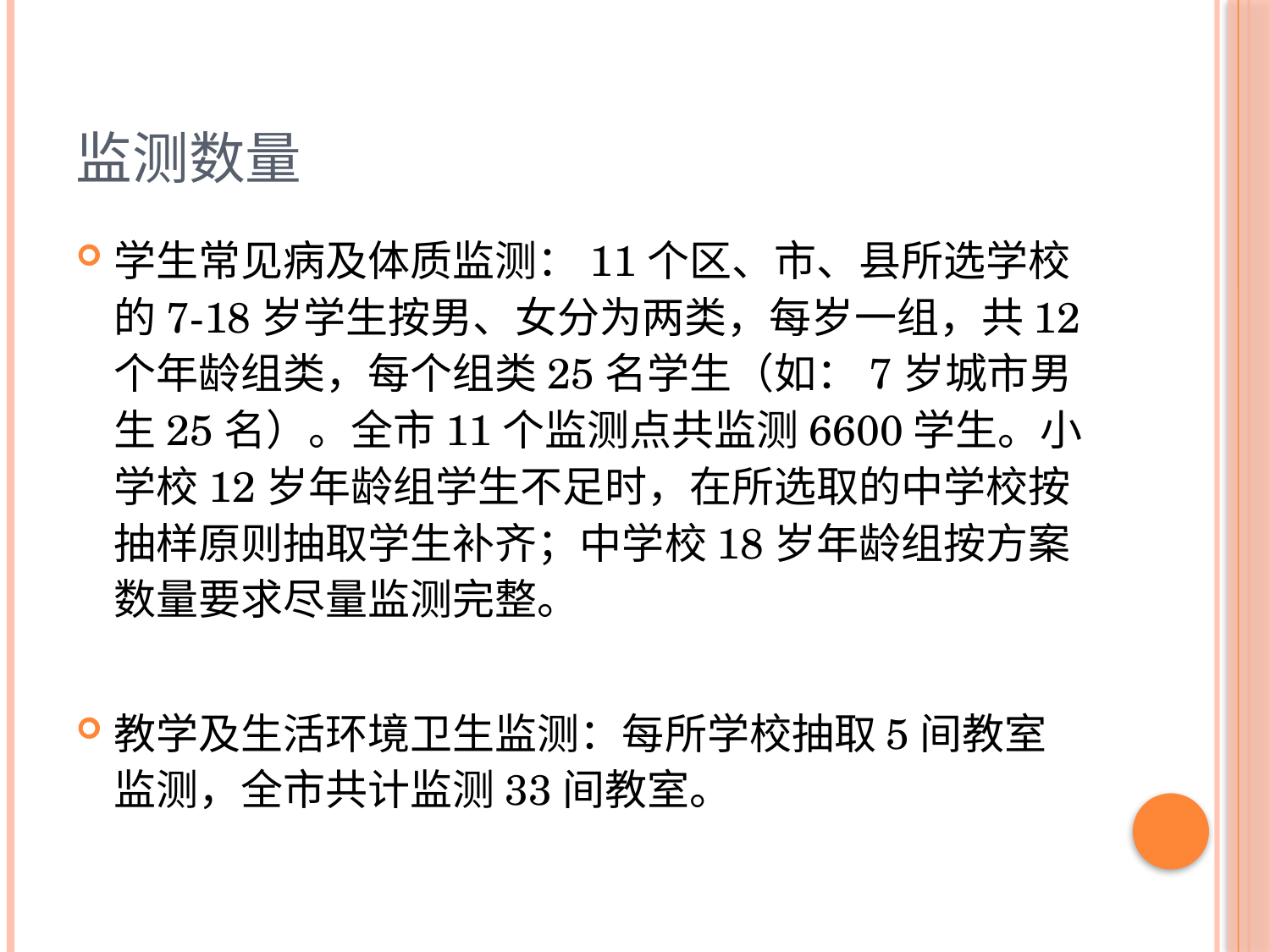

# 监测数量
学生常见病及体质监测：11个区、市、县所选学校的7-18岁学生按男、女分为两类，每岁一组，共12个年龄组类，每个组类25名学生（如：7岁城市男生25名）。全市11个监测点共监测6600学生。小学校12岁年龄组学生不足时，在所选取的中学校按抽样原则抽取学生补齐；中学校18岁年龄组按方案数量要求尽量监测完整。

教学及生活环境卫生监测：每所学校抽取5间教室监测，全市共计监测33间教室。